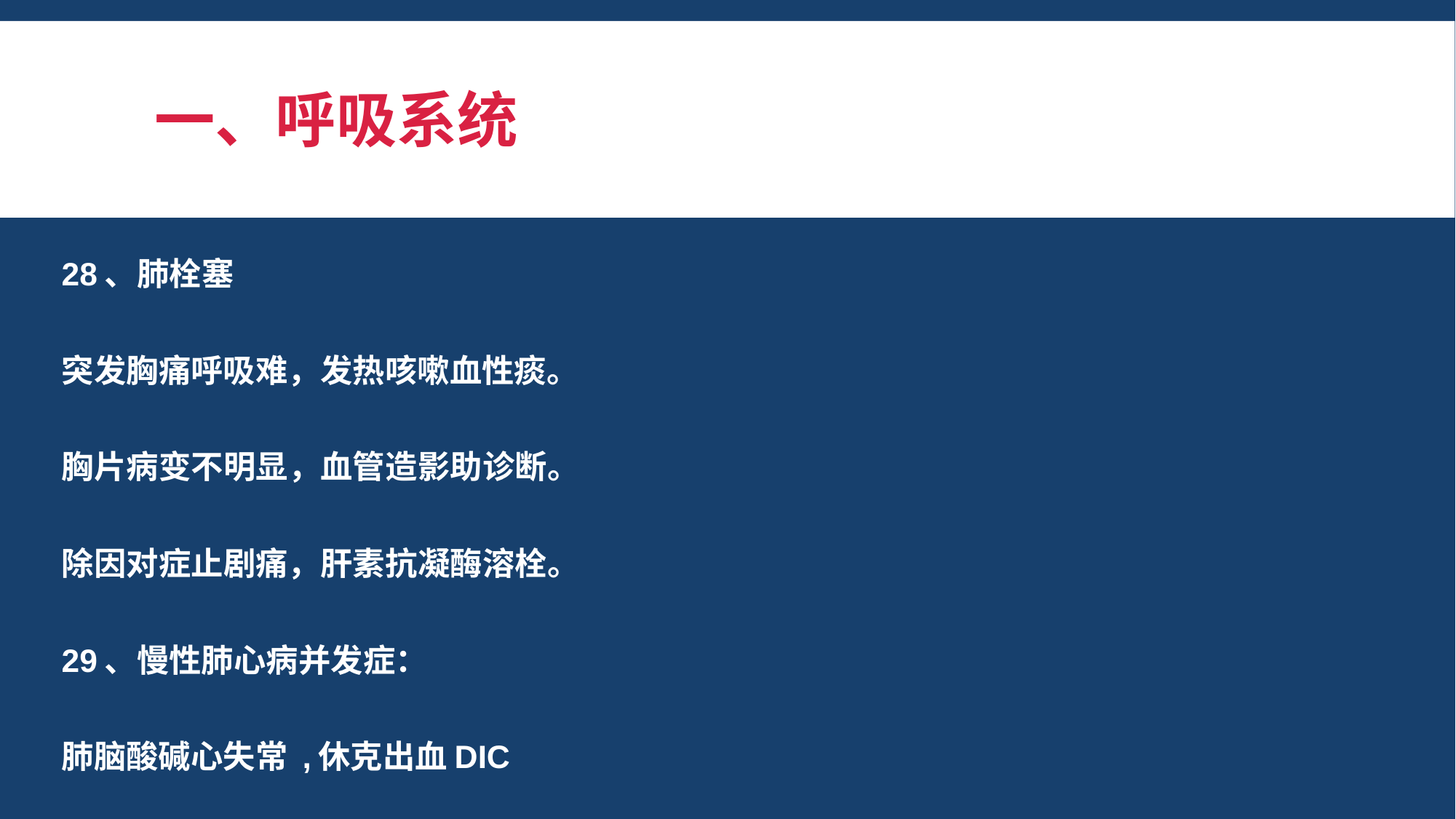

# 一、呼吸系统
28、肺栓塞
突发胸痛呼吸难，发热咳嗽血性痰。
胸片病变不明显，血管造影助诊断。
除因对症止剧痛，肝素抗凝酶溶栓。
29、慢性肺心病并发症：
肺脑酸碱心失常 ,休克出血DIC